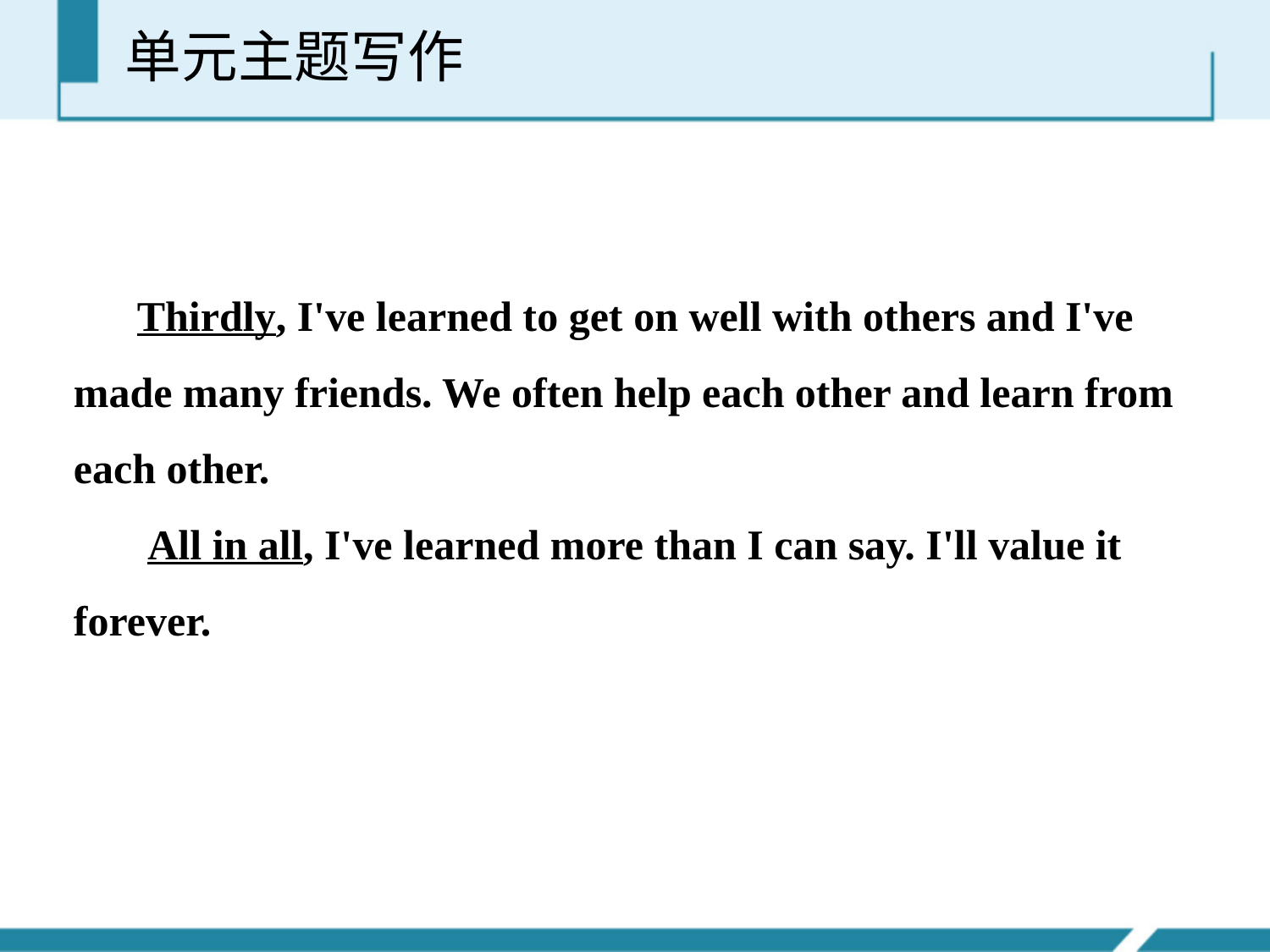

单元主题写作
      Thirdly, I've learned to get on well with others and I've made many friends. We often help each other and learn from each other.
       All in all, I've learned more than I can say. I'll value it forever.